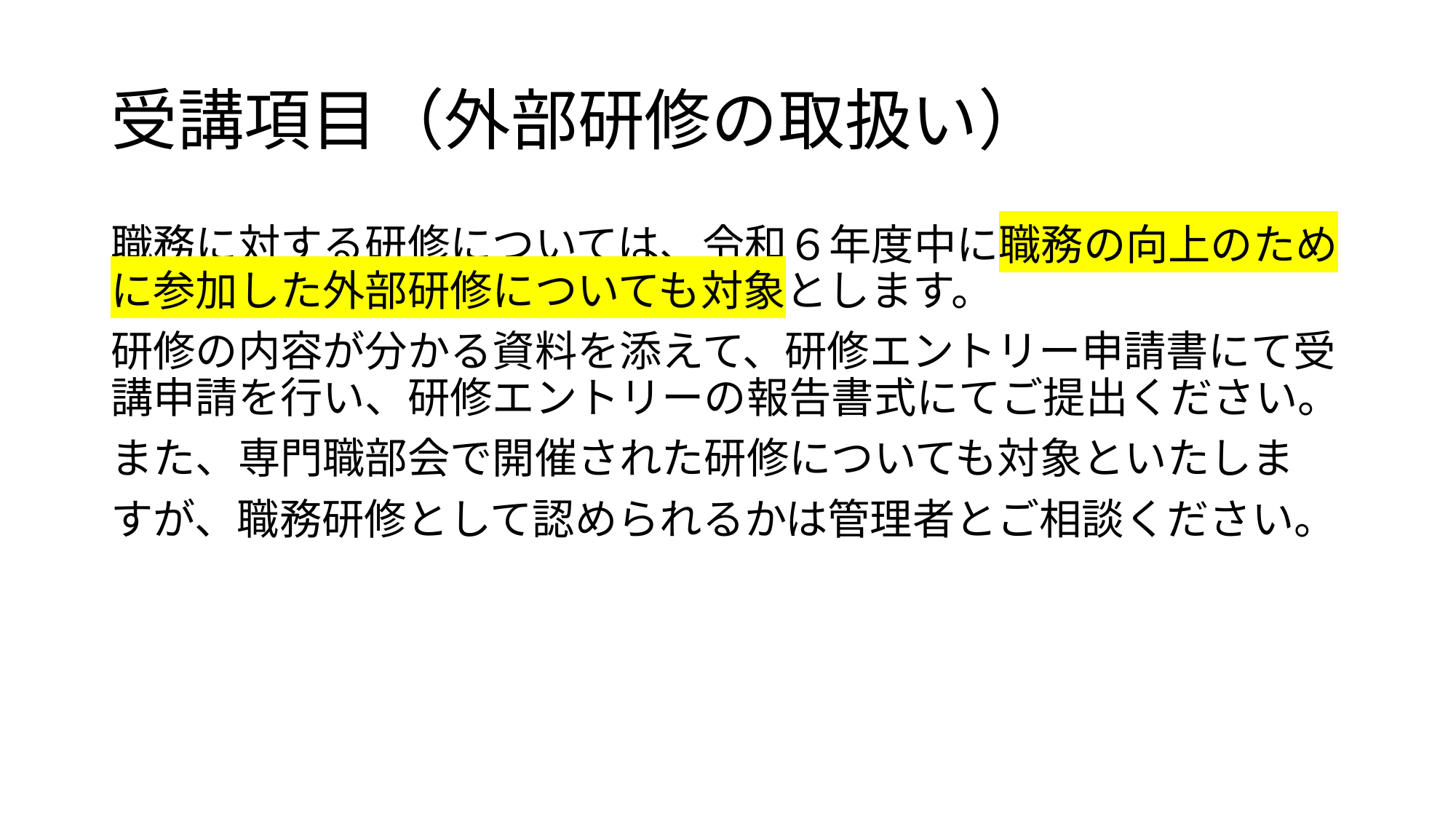

# 受講項目（外部研修の取扱い）
職務に対する研修については、令和６年度中に職務の向上のために参加した外部研修についても対象とします。
研修の内容が分かる資料を添えて、研修エントリー申請書にて受講申請を行い、研修エントリーの報告書式にてご提出ください。
また、専門職部会で開催された研修についても対象といたしま
すが、職務研修として認められるかは管理者とご相談ください。